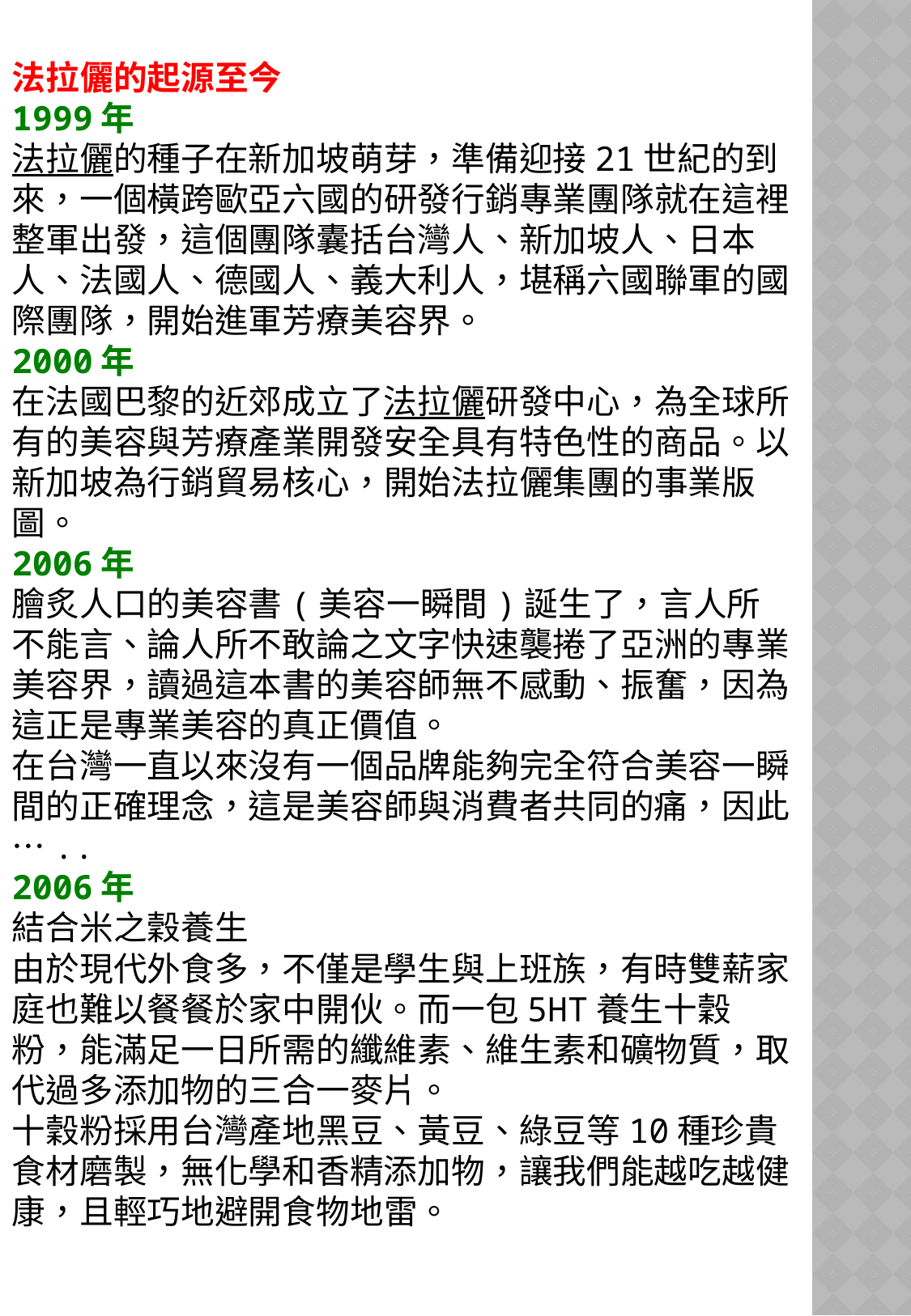

法拉儷的起源至今
1999年
法拉儷的種子在新加坡萌芽，準備迎接21世紀的到來，一個橫跨歐亞六國的研發行銷專業團隊就在這裡整軍出發，這個團隊囊括台灣人、新加坡人、日本人、法國人、德國人、義大利人，堪稱六國聯軍的國際團隊，開始進軍芳療美容界。
2000年
在法國巴黎的近郊成立了法拉儷研發中心，為全球所有的美容與芳療產業開發安全具有特色性的商品。以新加坡為行銷貿易核心，開始法拉儷集團的事業版圖。
2006年
膾炙人口的美容書(美容一瞬間)誕生了，言人所不能言、論人所不敢論之文字快速襲捲了亞洲的專業美容界，讀過這本書的美容師無不感動、振奮，因為這正是專業美容的真正價值。
在台灣一直以來沒有一個品牌能夠完全符合美容一瞬間的正確理念，這是美容師與消費者共同的痛，因此…..
2006年
結合米之穀養生
由於現代外食多，不僅是學生與上班族，有時雙薪家庭也難以餐餐於家中開伙。而一包5HT養生十穀粉，能滿足一日所需的纖維素、維生素和礦物質，取代過多添加物的三合一麥片。
十穀粉採用台灣產地黑豆、黃豆、綠豆等10種珍貴食材磨製，無化學和香精添加物，讓我們能越吃越健康，且輕巧地避開食物地雷。